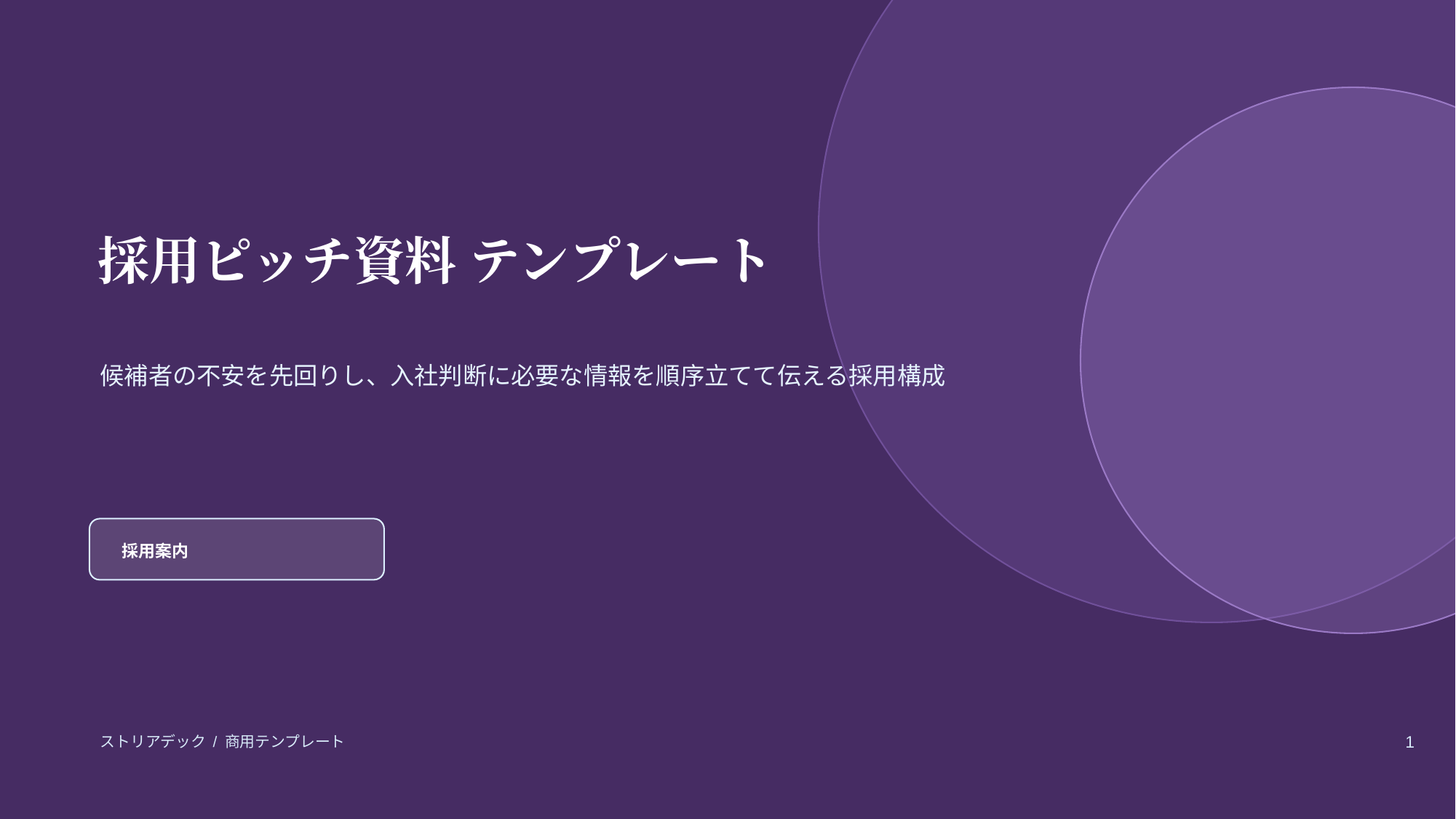

採用ピッチ資料 テンプレート
候補者の不安を先回りし、入社判断に必要な情報を順序立てて伝える採用構成

採用案内
ストリアデック / 商用テンプレート
1